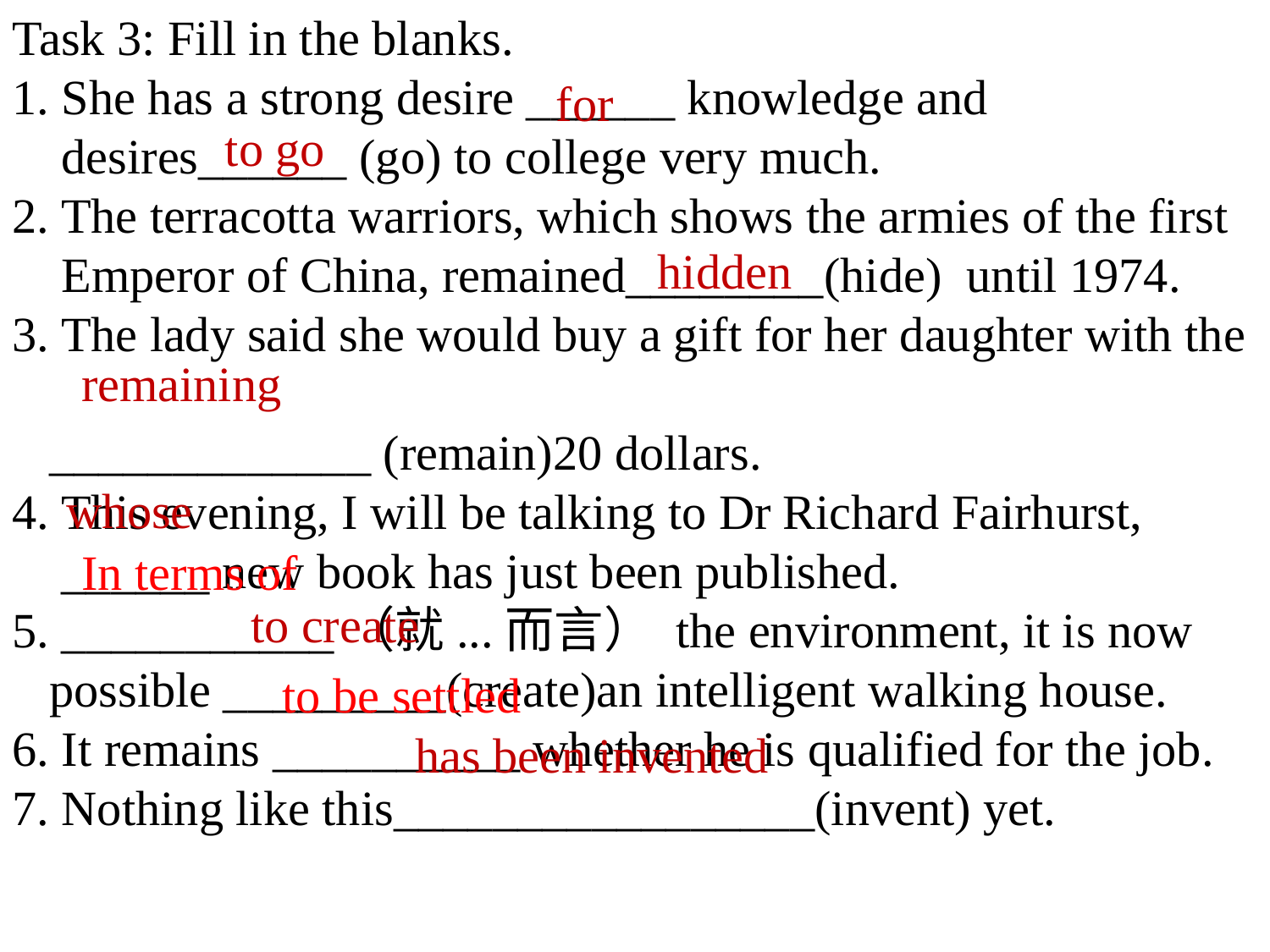

Task 3: Fill in the blanks.
1. She has a strong desire ______ knowledge and
    desires______ (go) to college very much.
2. The terracotta warriors, which shows the armies of the first
    Emperor of China, remained________(hide)  until 1974.
3. The lady said she would buy a gift for her daughter with the
   _____________ (remain)20 dollars.
4. This evening, I will be talking to Dr Richard Fairhurst,
    ______ new book has just been published.
5. ___________（就...而言） the environment, it is now
   possible _________(create)an intelligent walking house.
6. It remains __________ whether he is qualified for the job.
7. Nothing like this_________________(invent) yet.
for
to go
hidden
remaining
whose
In terms of
to create
to be settled
has been invented